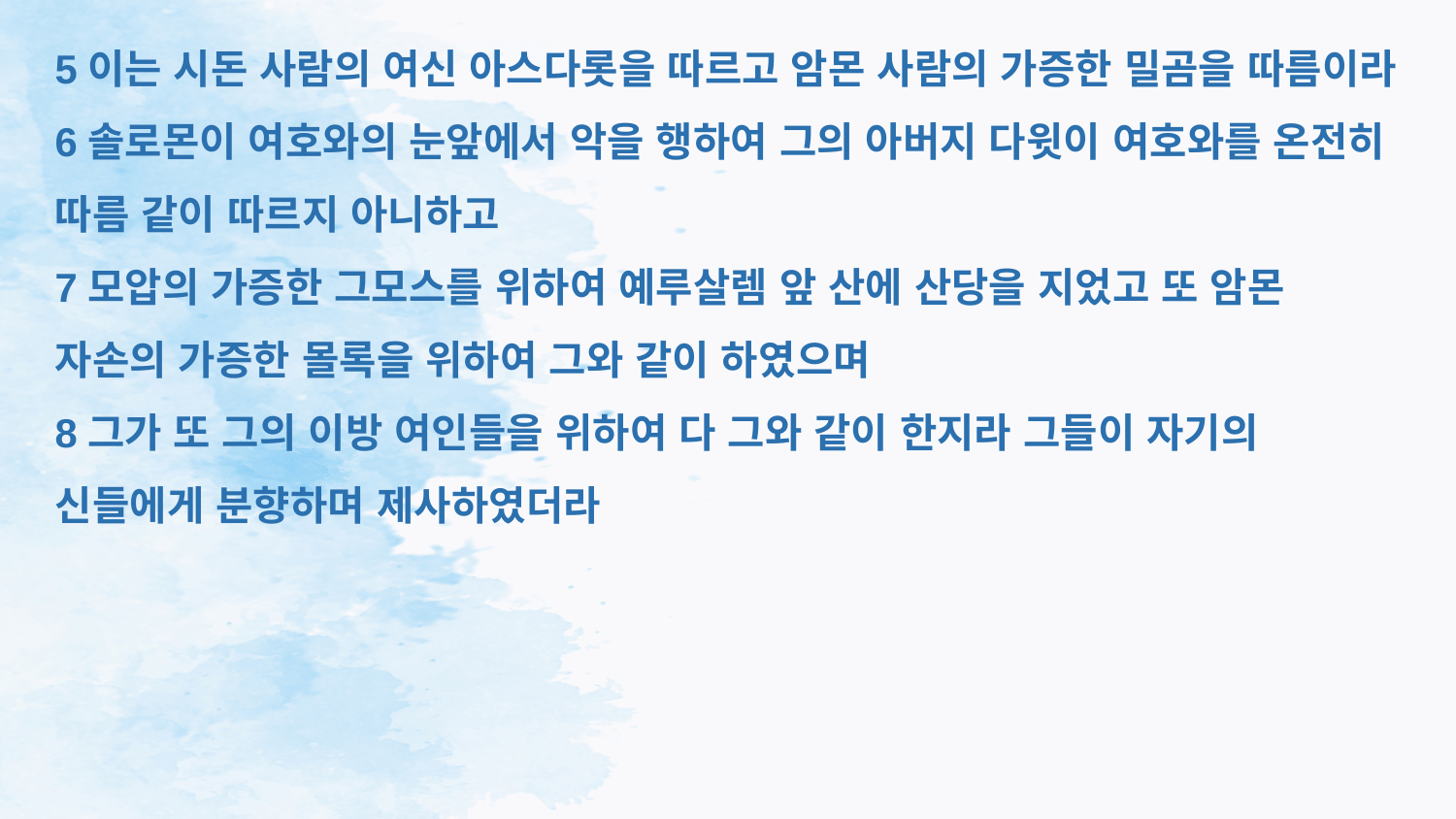

5이는 시돈 사람의 여신 아스다롯을 따르고 암몬 사람의 가증한 밀곰을 따름이라
6솔로몬이 여호와의 눈앞에서 악을 행하여 그의 아버지 다윗이 여호와를 온전히 따름 같이 따르지 아니하고
7모압의 가증한 그모스를 위하여 예루살렘 앞 산에 산당을 지었고 또 암몬 자손의 가증한 몰록을 위하여 그와 같이 하였으며
8그가 또 그의 이방 여인들을 위하여 다 그와 같이 한지라 그들이 자기의 신들에게 분향하며 제사하였더라